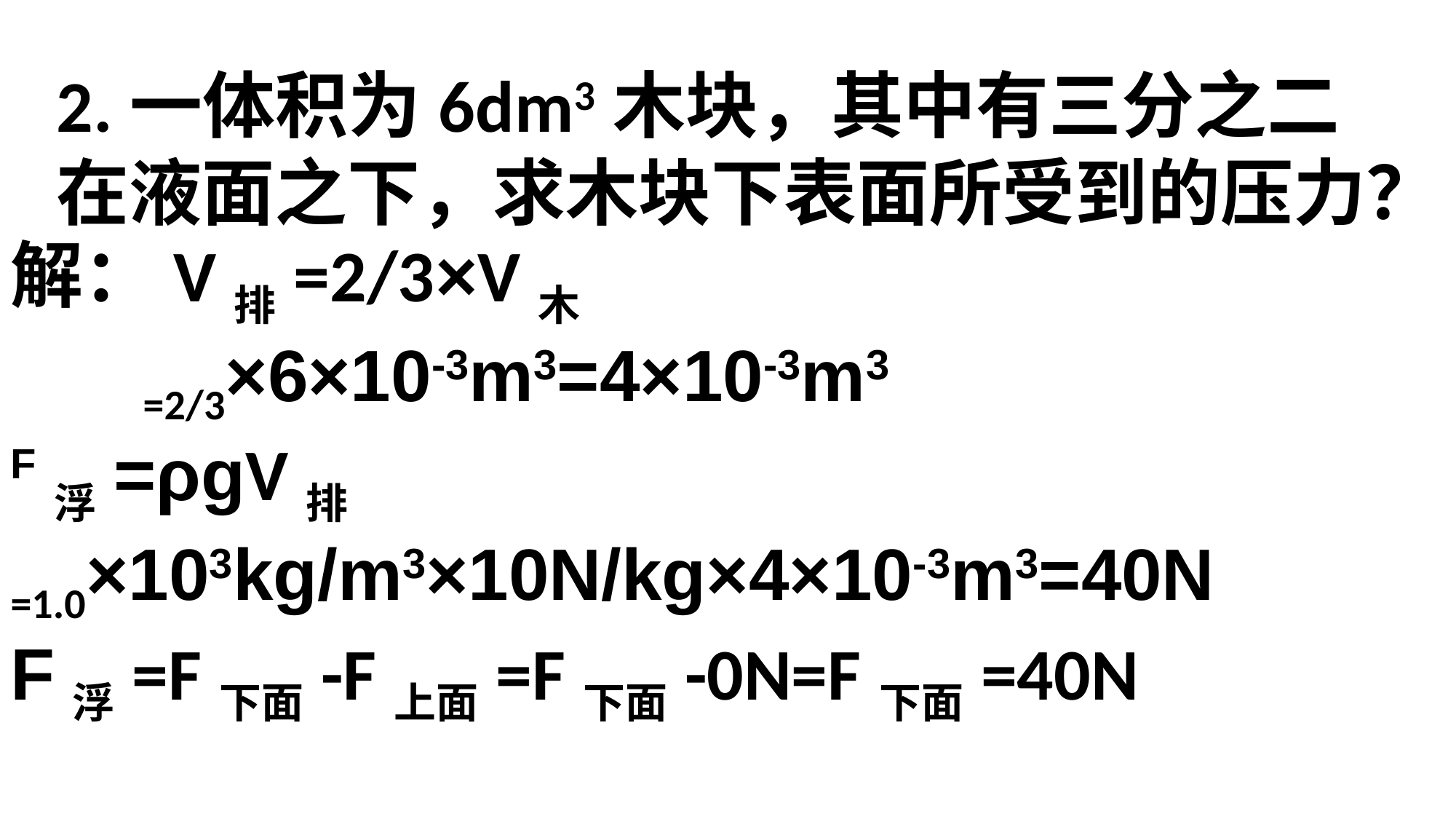

2.一体积为6dm3木块，其中有三分之二在液面之下，求木块下表面所受到的压力？
解：V排=2/3×V木              =2/3×6×10-3m3=4×10-3m3F浮=ρgV排=1.0×103kg/m3×10N/kg×4×10-3m3=40NF浮=F下面-F上面=F下面-0N=F下面=40N